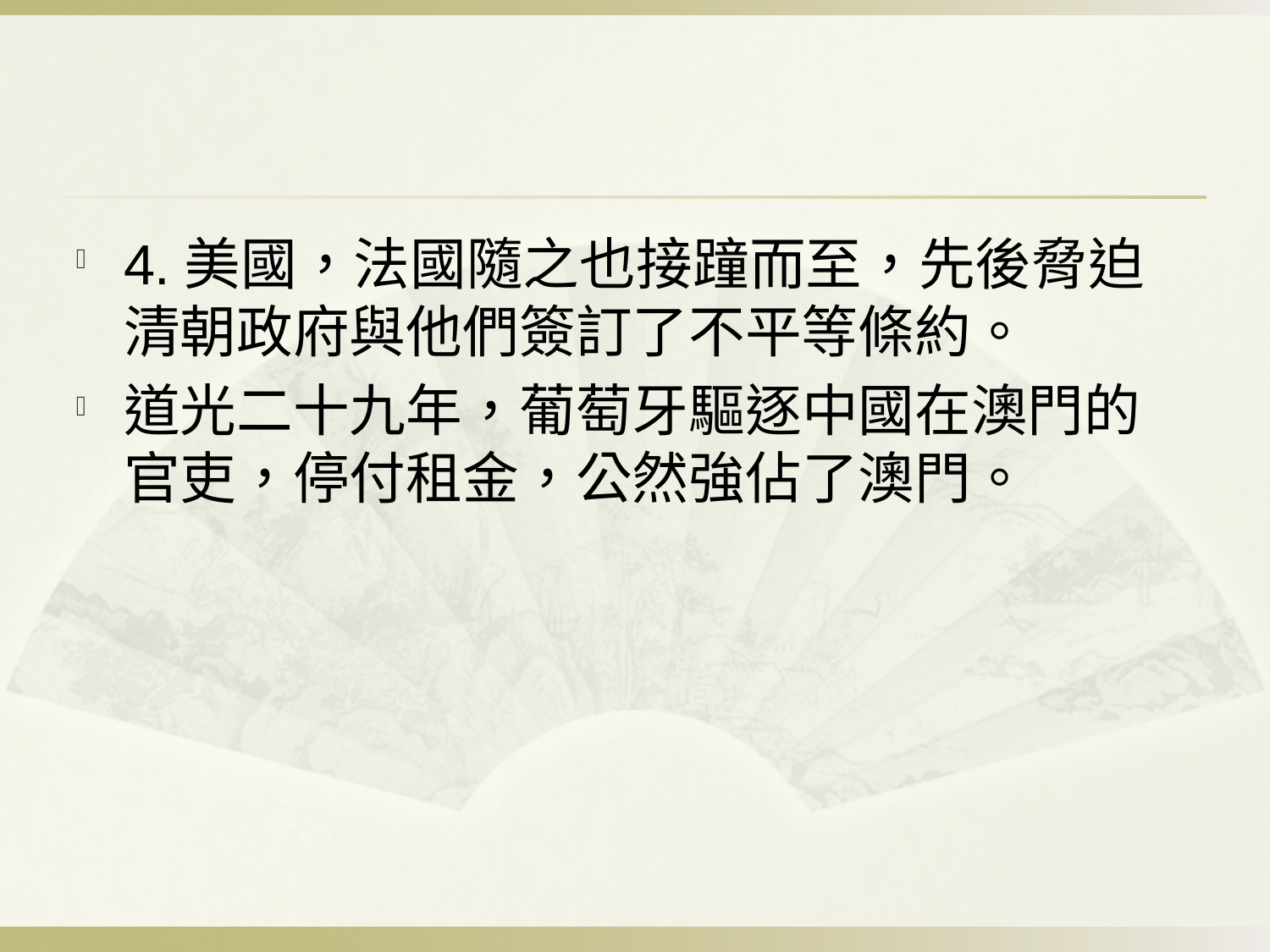

#
4.美國，法國隨之也接蹱而至，先後脅迫清朝政府與他們簽訂了不平等條約。
道光二十九年，葡萄牙驅逐中國在澳門的官吏，停付租金，公然強佔了澳門。